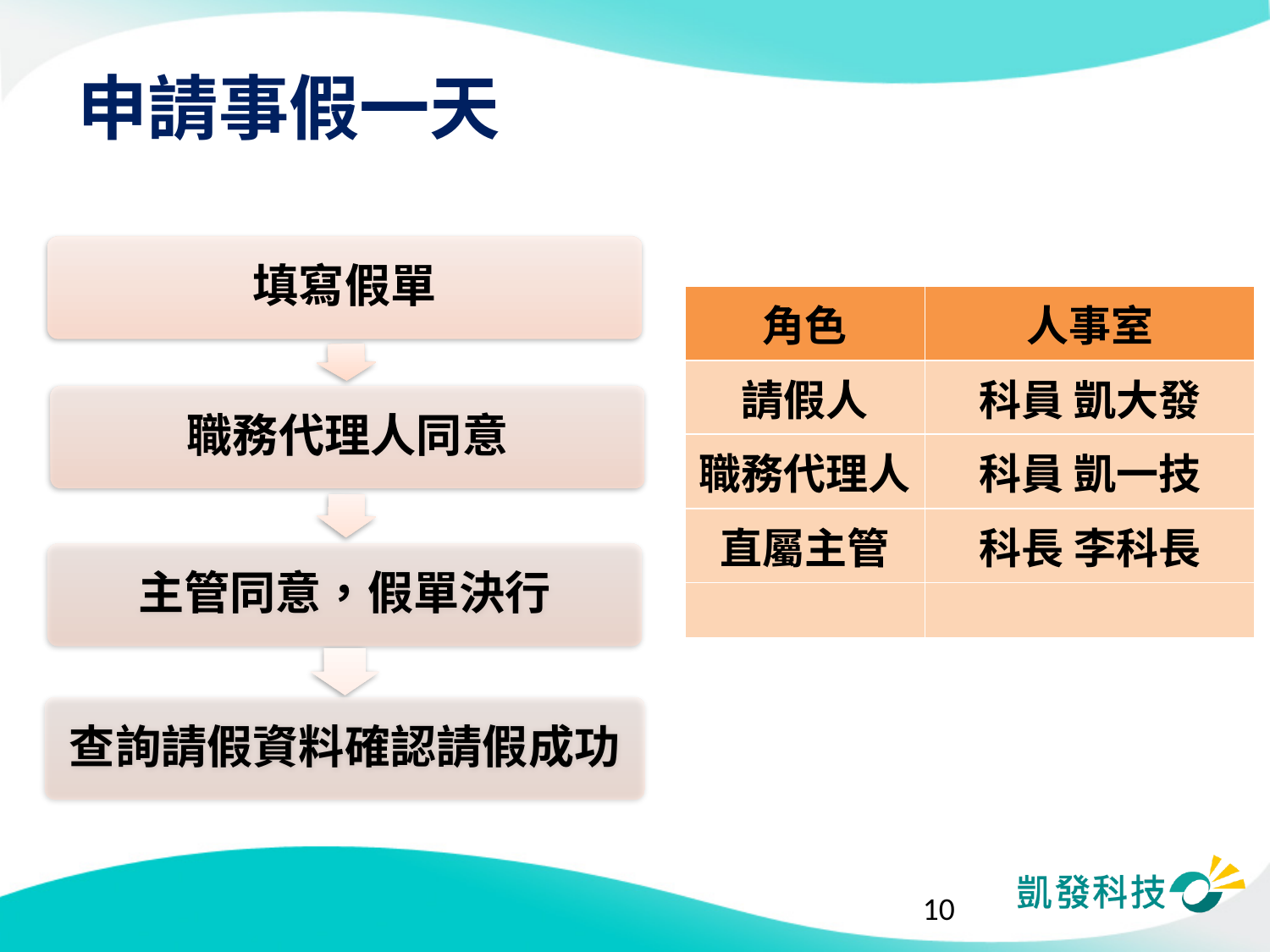

# 申請事假一天
填寫假單

職務代理人同意

主管同意，假單決行

查詢請假資料確認請假成功
| 角色 | 人事室 |
| --- | --- |
| 請假人 | 科員 凱大發 |
| 職務代理人 | 科員 凱一技 |
| 直屬主管 | 科長 李科長 |
|  |  |
10